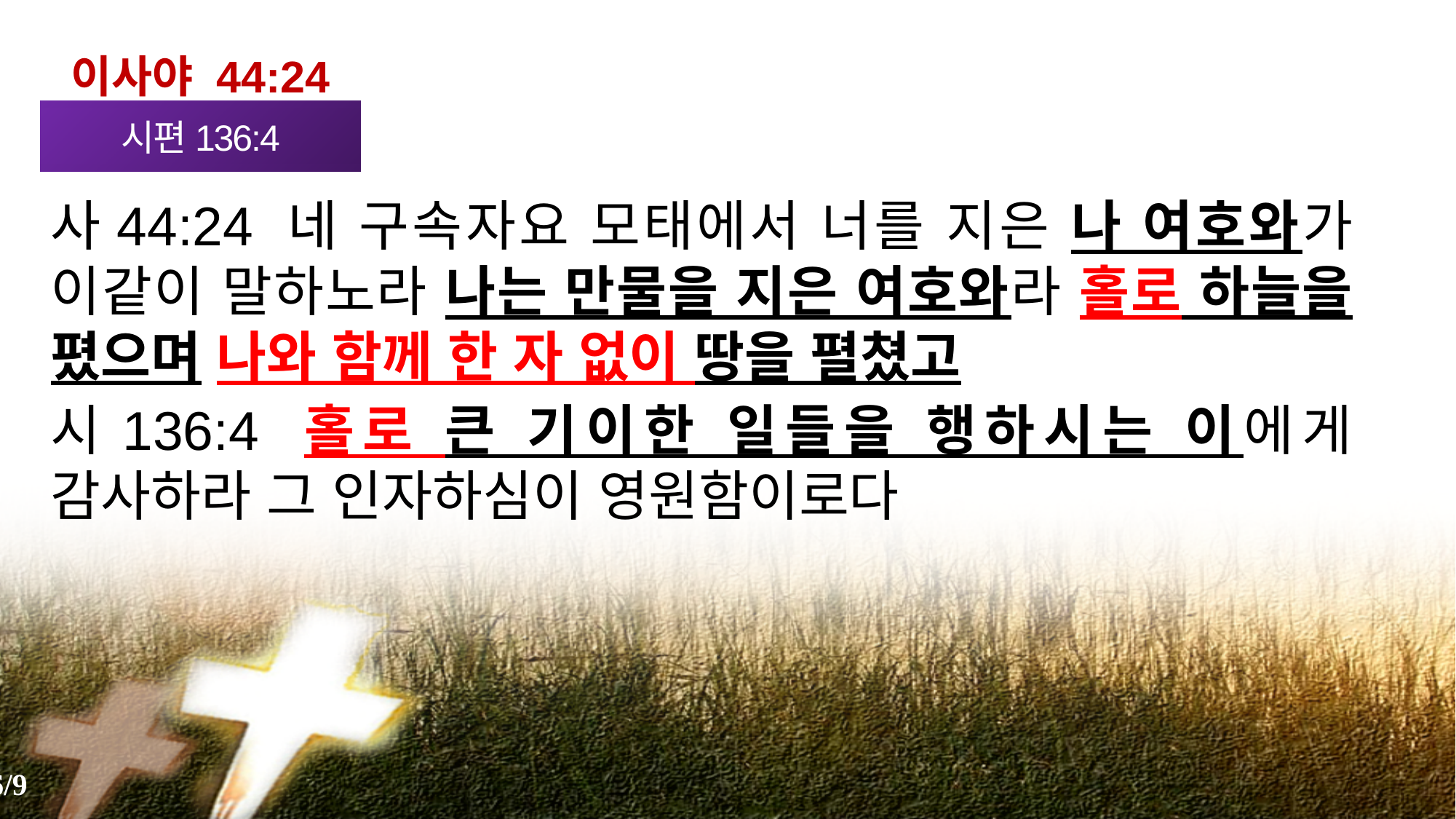

이사야 44:24

시편136:4
사44:24 네 구속자요 모태에서 너를 지은 나 여호와가 이같이 말하노라 나는 만물을 지은 여호와라 홀로 하늘을 폈으며 나와 함께 한 자 없이 땅을 펼쳤고
시136:4 홀로 큰 기이한 일들을 행하시는 이에게 감사하라 그 인자하심이 영원함이로다